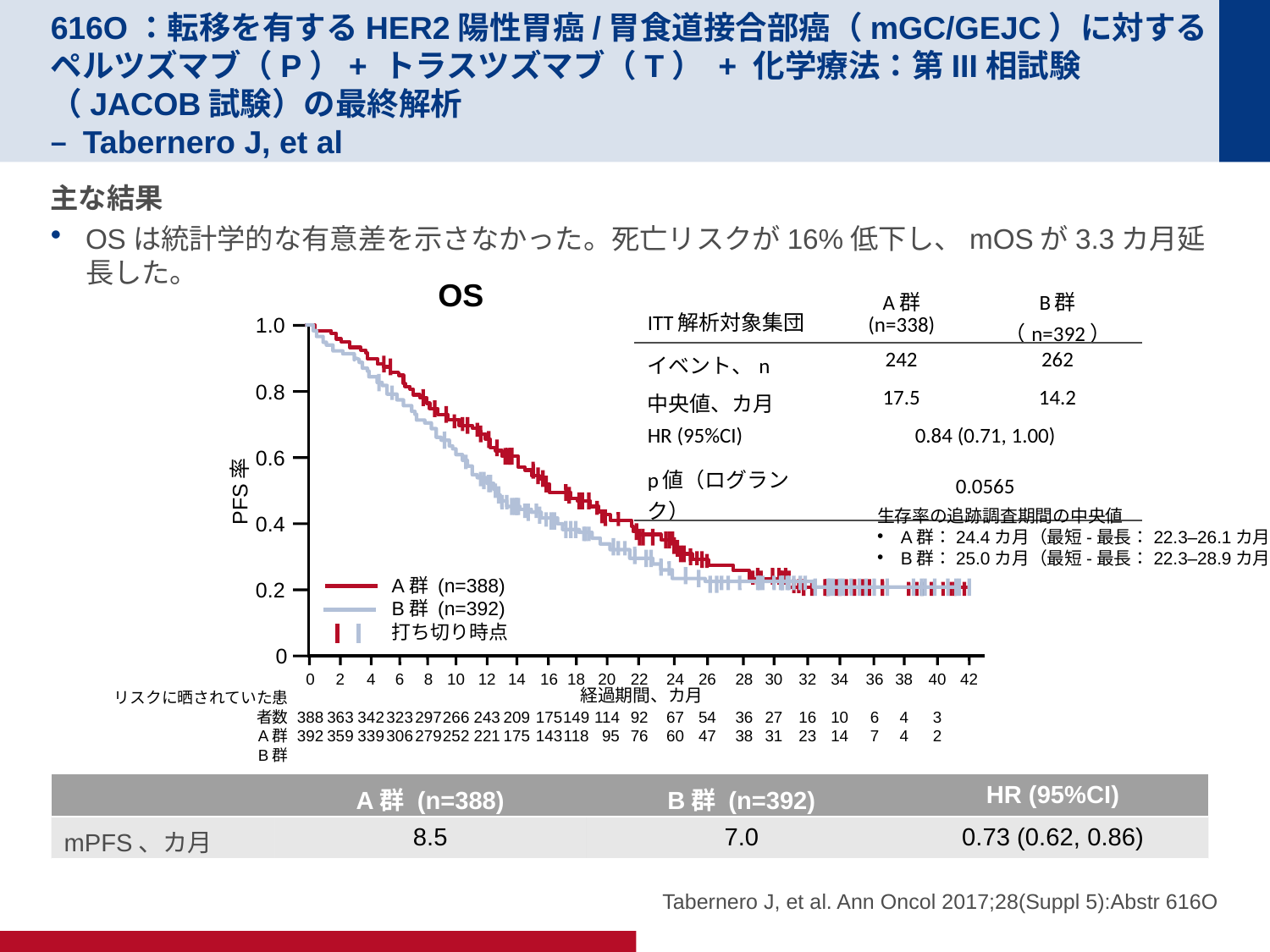

# 616O：転移を有するHER2陽性胃癌/胃食道接合部癌（mGC/GEJC）に対するペルツズマブ（P）+ トラスツズマブ（T） + 化学療法：第III相試験（JACOB試験）の最終解析 – Tabernero J, et al
主な結果
OSは統計学的な有意差を示さなかった。死亡リスクが16%低下し、mOSが3.3カ月延長した。
OS
| ITT解析対象集団 | A群 (n=338) | B群 （n=392） |
| --- | --- | --- |
| イベント、n | 242 | 262 |
| 中央値、カ月 | 17.5 | 14.2 |
| HR (95%CI) | 0.84 (0.71, 1.00) |  |
| p値（ログランク） | 0.0565 |  |
1.0

0.8

0.6

PFS率

生存率の追跡調査期間の中央値
A群：24.4カ月（最短-最長：22.3–26.1カ月)
B群：25.0カ月（最短-最長：22.3–28.9カ月)

0.4

A群 (n=388)
B群 (n=392)
打ち切り時点
0.2

0

0

388
392
2

363
359
4

342
339
6

323
306

8

297
279
10

266
252
12

243
221
14

209
175

16

175
143
18

149
118
20

114
95
22

92
76

24

67
60
26

54
47

28

36
38
30

27
31
32

16
23
34

10
14

36

6
7
38

4
4
40

3
2
42

経過期間、カ月
リスクに晒されていた患者数
A群
B群
|  | A群 (n=388) | B群 (n=392) | HR (95%CI) |
| --- | --- | --- | --- |
| mPFS、カ月 | 8.5 | 7.0 | 0.73 (0.62, 0.86) |
Tabernero J, et al. Ann Oncol 2017;28(Suppl 5):Abstr 616O